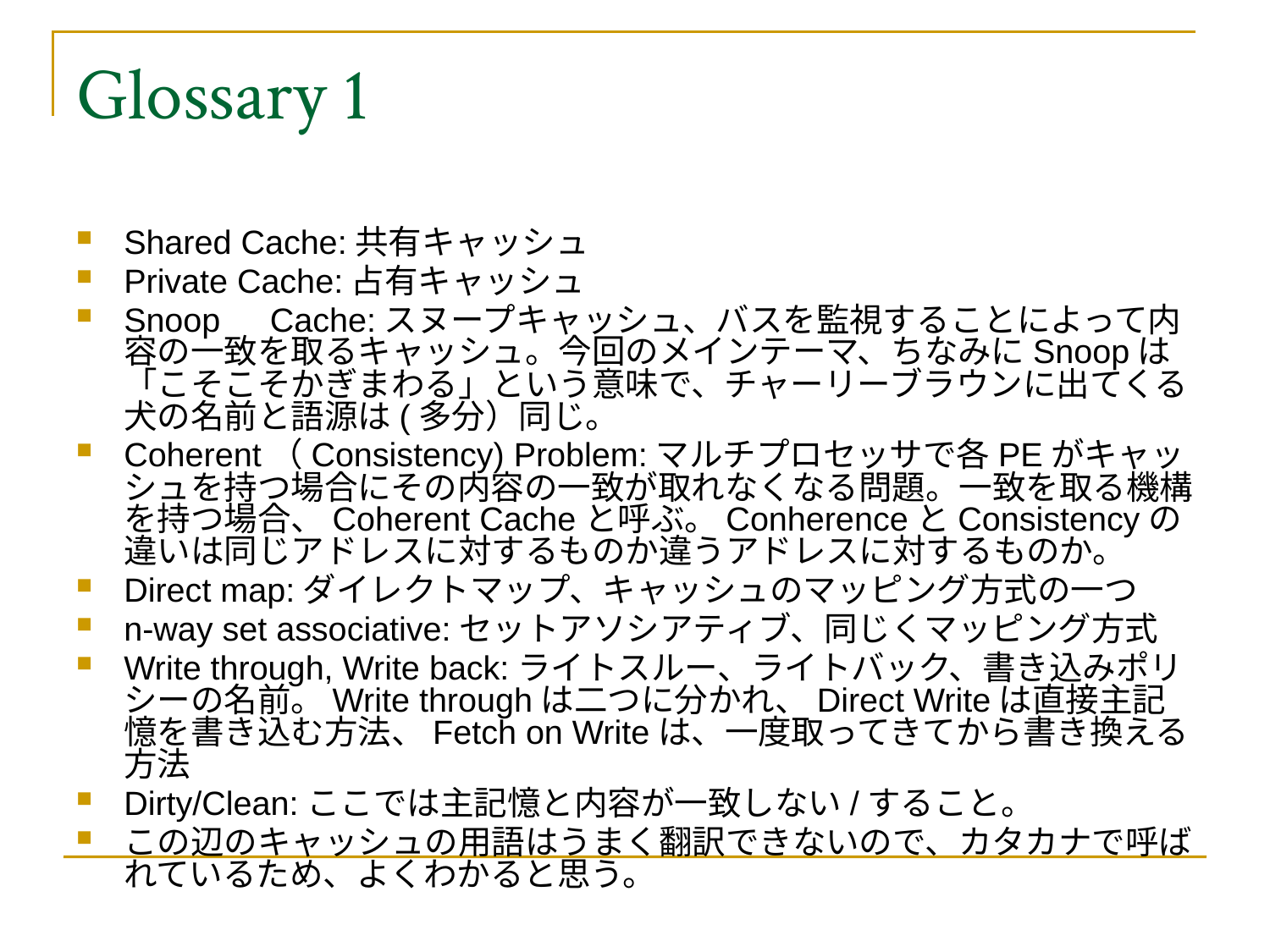

# Glossary 1
Shared Cache:共有キャッシュ
Private Cache:占有キャッシュ
Snoop　Cache:スヌープキャッシュ、バスを監視することによって内容の一致を取るキャッシュ。今回のメインテーマ、ちなみにSnoopは「こそこそかぎまわる」という意味で、チャーリーブラウンに出てくる犬の名前と語源は(多分）同じ。
Coherent（Consistency) Problem:マルチプロセッサで各PEがキャッシュを持つ場合にその内容の一致が取れなくなる問題。一致を取る機構を持つ場合、Coherent Cacheと呼ぶ。ConherenceとConsistencyの違いは同じアドレスに対するものか違うアドレスに対するものか。
Direct map:ダイレクトマップ、キャッシュのマッピング方式の一つ
n-way set associative:セットアソシアティブ、同じくマッピング方式
Write through, Write back:ライトスルー、ライトバック、書き込みポリシーの名前。Write throughは二つに分かれ、Direct Writeは直接主記憶を書き込む方法、Fetch on Writeは、一度取ってきてから書き換える方法
Dirty/Clean:ここでは主記憶と内容が一致しない/すること。
この辺のキャッシュの用語はうまく翻訳できないので、カタカナで呼ばれているため、よくわかると思う。